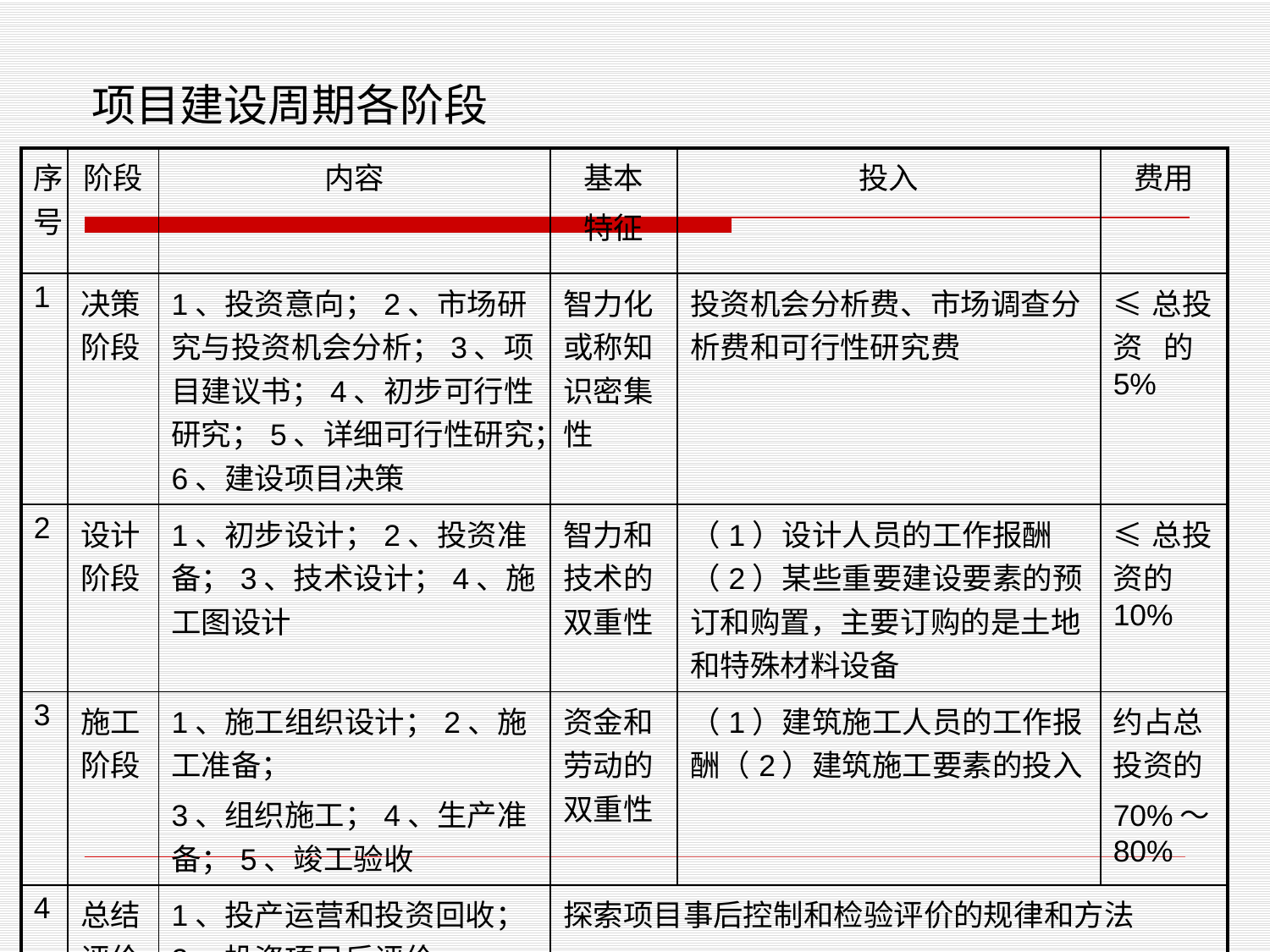

# 项目建设周期各阶段
| 序号 | 阶段 | 内容 | 基本 特征 | 投入 | 费用 |
| --- | --- | --- | --- | --- | --- |
| 1 | 决策阶段 | 1、投资意向；2、市场研究与投资机会分析；3、项目建议书；4、初步可行性研究；5、详细可行性研究；6、建设项目决策 | 智力化或称知识密集性 | 投资机会分析费、市场调查分析费和可行性研究费 | ≤总投资 的5% |
| 2 | 设计阶段 | 1、初步设计；2、投资准备；3、技术设计；4、施工图设计 | 智力和技术的双重性 | （1）设计人员的工作报酬（2）某些重要建设要素的预订和购置，主要订购的是土地和特殊材料设备 | ≤总投资的10% |
| 3 | 施工阶段 | 1、施工组织设计；2、施工准备； 3、组织施工；4、生产准备；5、竣工验收 | 资金和劳动的双重性 | （1）建筑施工人员的工作报酬（2）建筑施工要素的投入 | 约占总投资的 70%～80% |
| 4 | 总结评价阶段 | 1、投产运营和投资回收；2、投资项目后评价 | 探索项目事后控制和检验评价的规律和方法 |  |  |